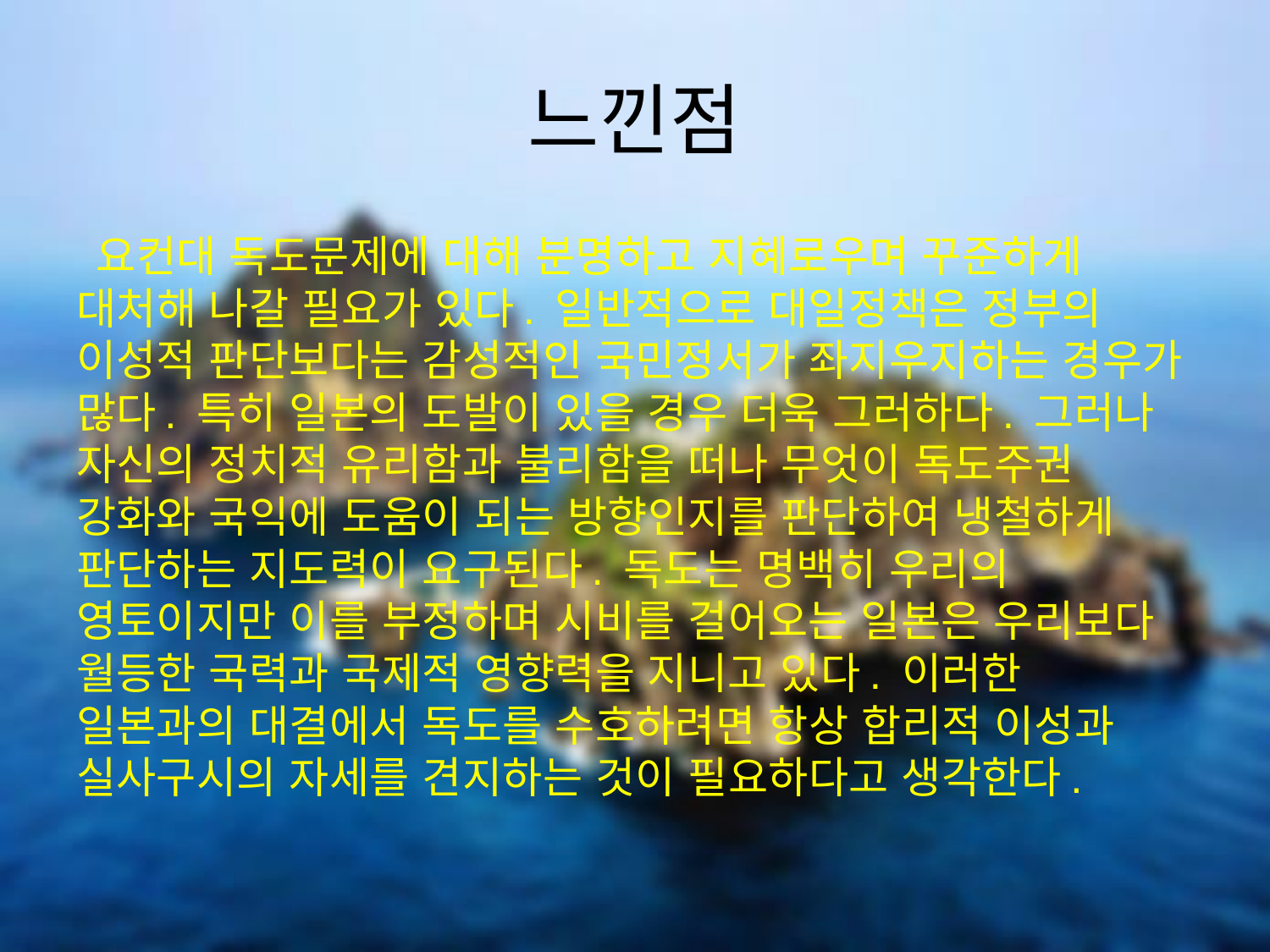

# 느낀점
 요컨대 독도문제에 대해 분명하고 지혜로우며 꾸준하게 대처해 나갈 필요가 있다. 일반적으로 대일정책은 정부의 이성적 판단보다는 감성적인 국민정서가 좌지우지하는 경우가 많다. 특히 일본의 도발이 있을 경우 더욱 그러하다. 그러나 자신의 정치적 유리함과 불리함을 떠나 무엇이 독도주권 강화와 국익에 도움이 되는 방향인지를 판단하여 냉철하게 판단하는 지도력이 요구된다. 독도는 명백히 우리의 영토이지만 이를 부정하며 시비를 걸어오는 일본은 우리보다 월등한 국력과 국제적 영향력을 지니고 있다. 이러한 일본과의 대결에서 독도를 수호하려면 항상 합리적 이성과 실사구시의 자세를 견지하는 것이 필요하다고 생각한다.